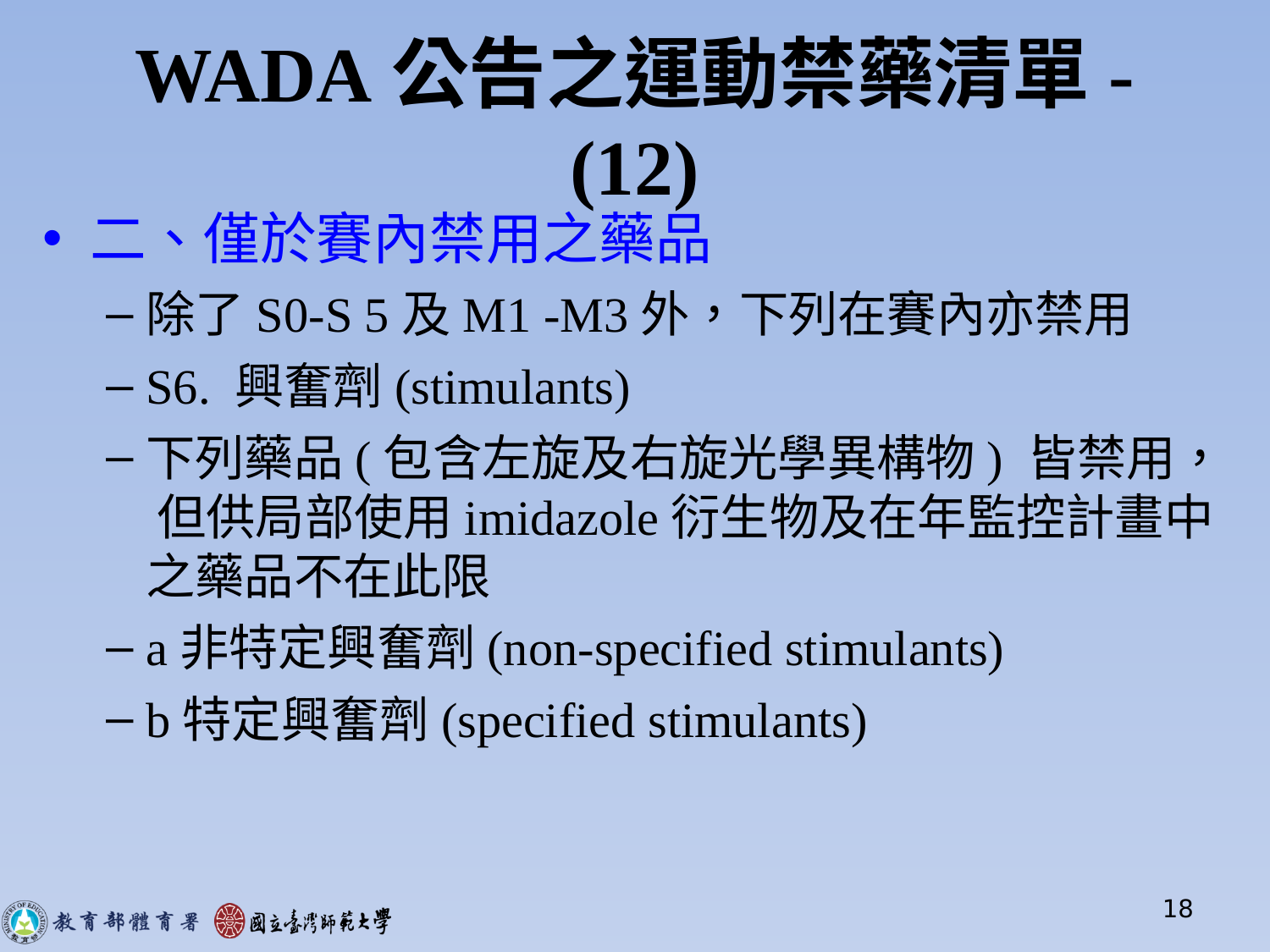

# WADA公告之運動禁藥清單-(12)
二、僅於賽內禁用之藥品
除了S0-S 5及M1 -M3外，下列在賽內亦禁用
S6. 興奮劑(stimulants)
下列藥品(包含左旋及右旋光學異構物) 皆禁用， 但供局部使用imidazole衍生物及在年監控計畫中之藥品不在此限
a非特定興奮劑(non-specified stimulants)
b特定興奮劑(specified stimulants)

18